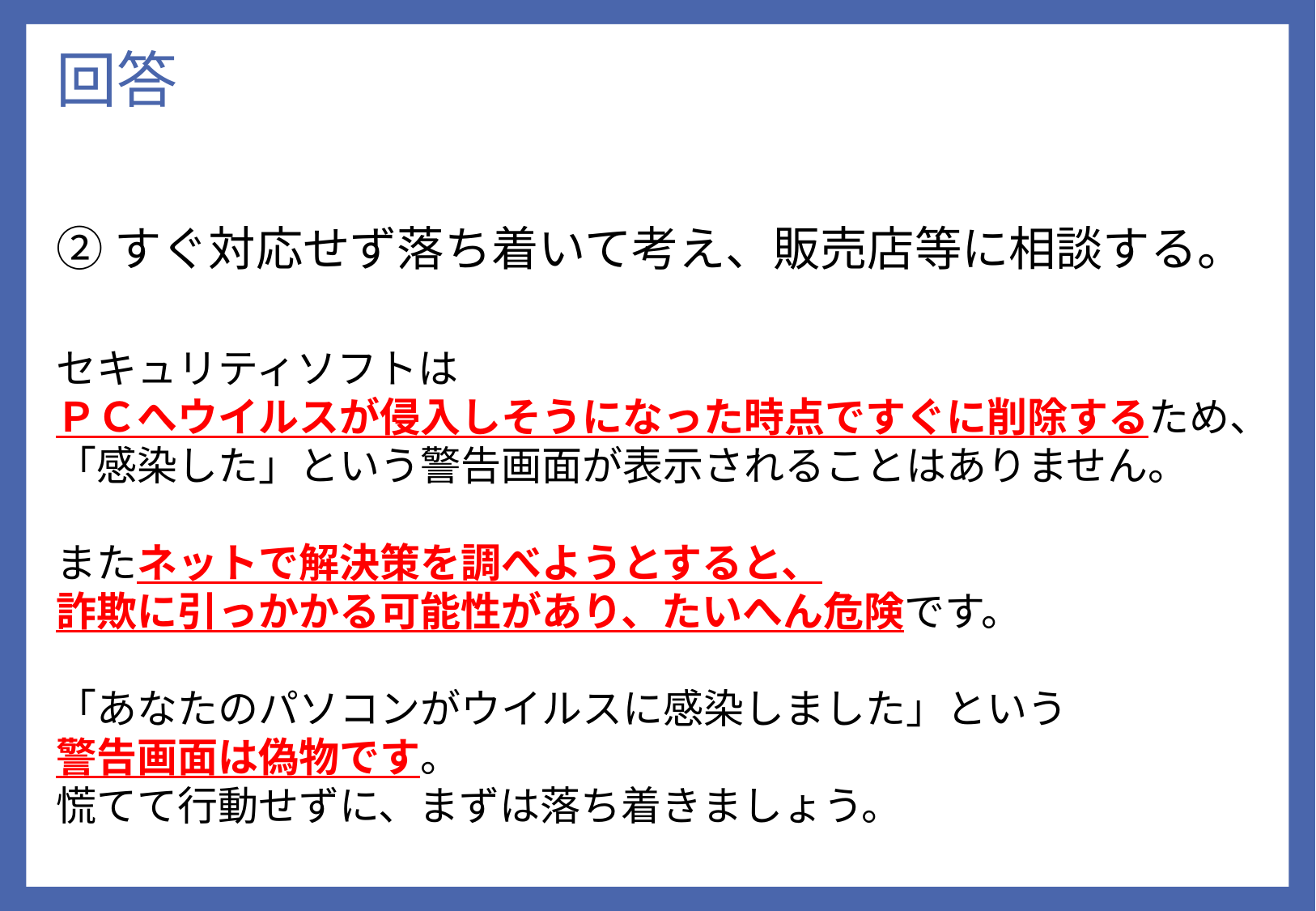

# 回答
②すぐ対応せず落ち着いて考え、販売店等に相談する。
セキュリティソフトは
ＰＣへウイルスが侵入しそうになった時点ですぐに削除するため、
「感染した」という警告画面が表示されることはありません。

またネットで解決策を調べようとすると、
詐欺に引っかかる可能性があり、たいへん危険です。

「あなたのパソコンがウイルスに感染しました」という
警告画面は偽物です。
慌てて行動せずに、まずは落ち着きましょう。